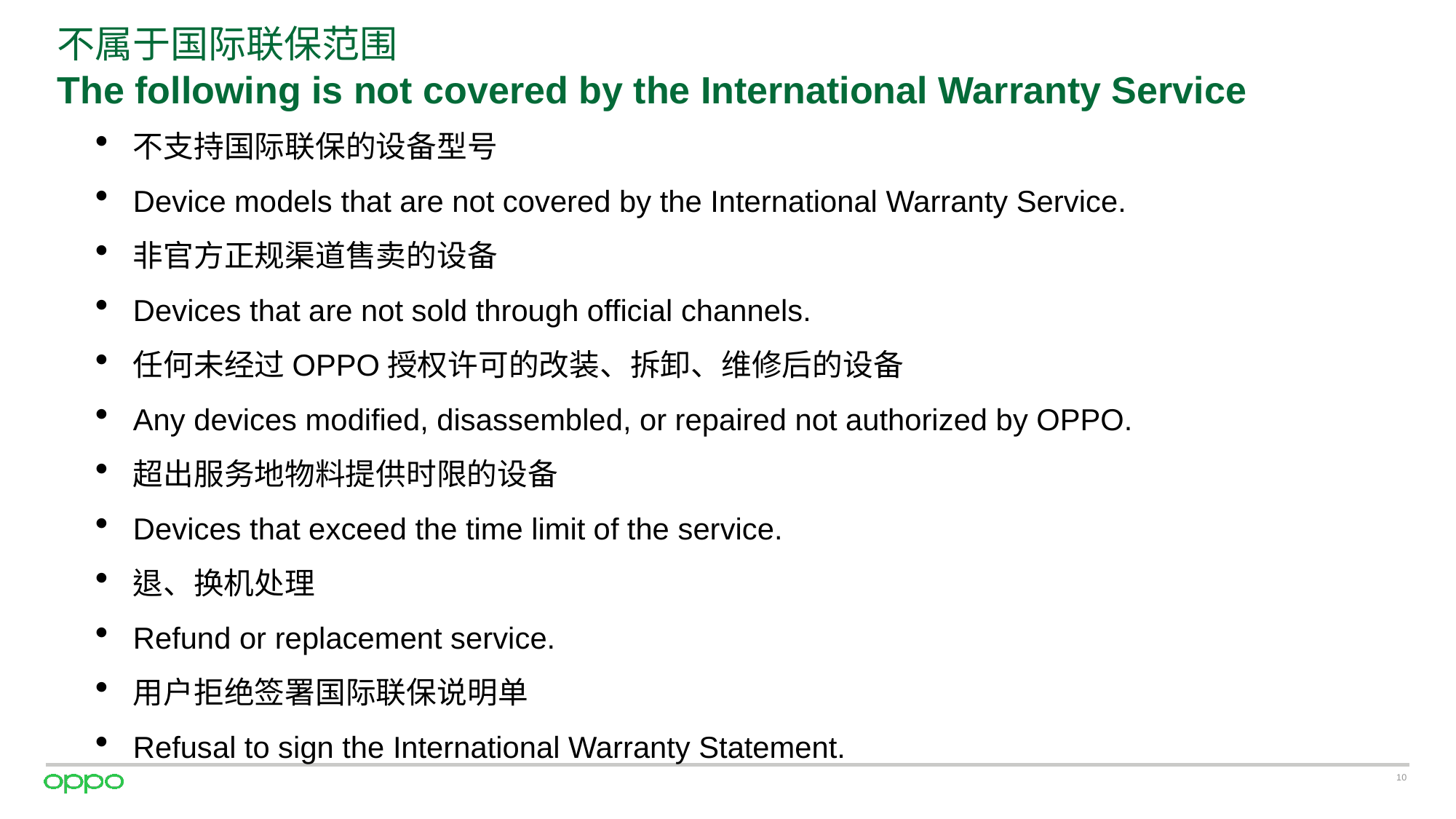

# 不属于国际联保范围 The following is not covered by the International Warranty Service
不支持国际联保的设备型号
Device models that are not covered by the International Warranty Service.
非官方正规渠道售卖的设备
Devices that are not sold through official channels.
任何未经过OPPO授权许可的改装、拆卸、维修后的设备
Any devices modified, disassembled, or repaired not authorized by OPPO.
超出服务地物料提供时限的设备
Devices that exceed the time limit of the service.
退、换机处理
Refund or replacement service.
用户拒绝签署国际联保说明单
Refusal to sign the International Warranty Statement.